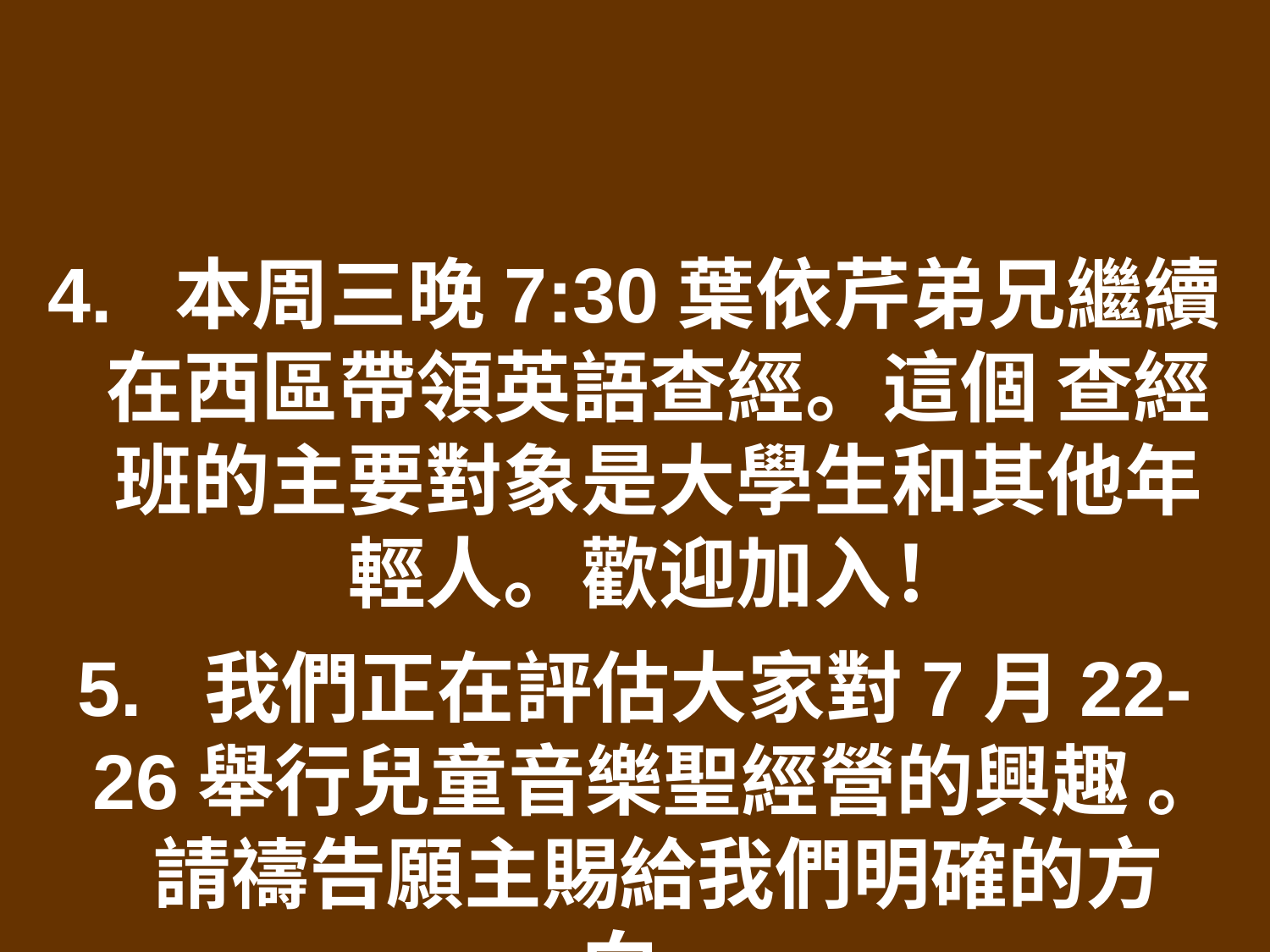

4.  本周三晚7:30葉依芹弟兄繼續在西區帶領英語查經。這個 查經班的主要對象是大學生和其他年輕人。歡迎加入！
5.  我們正在評估大家對7月22-26舉行兒童音樂聖經營的興趣 。請禱告願主賜給我們明確的方向。